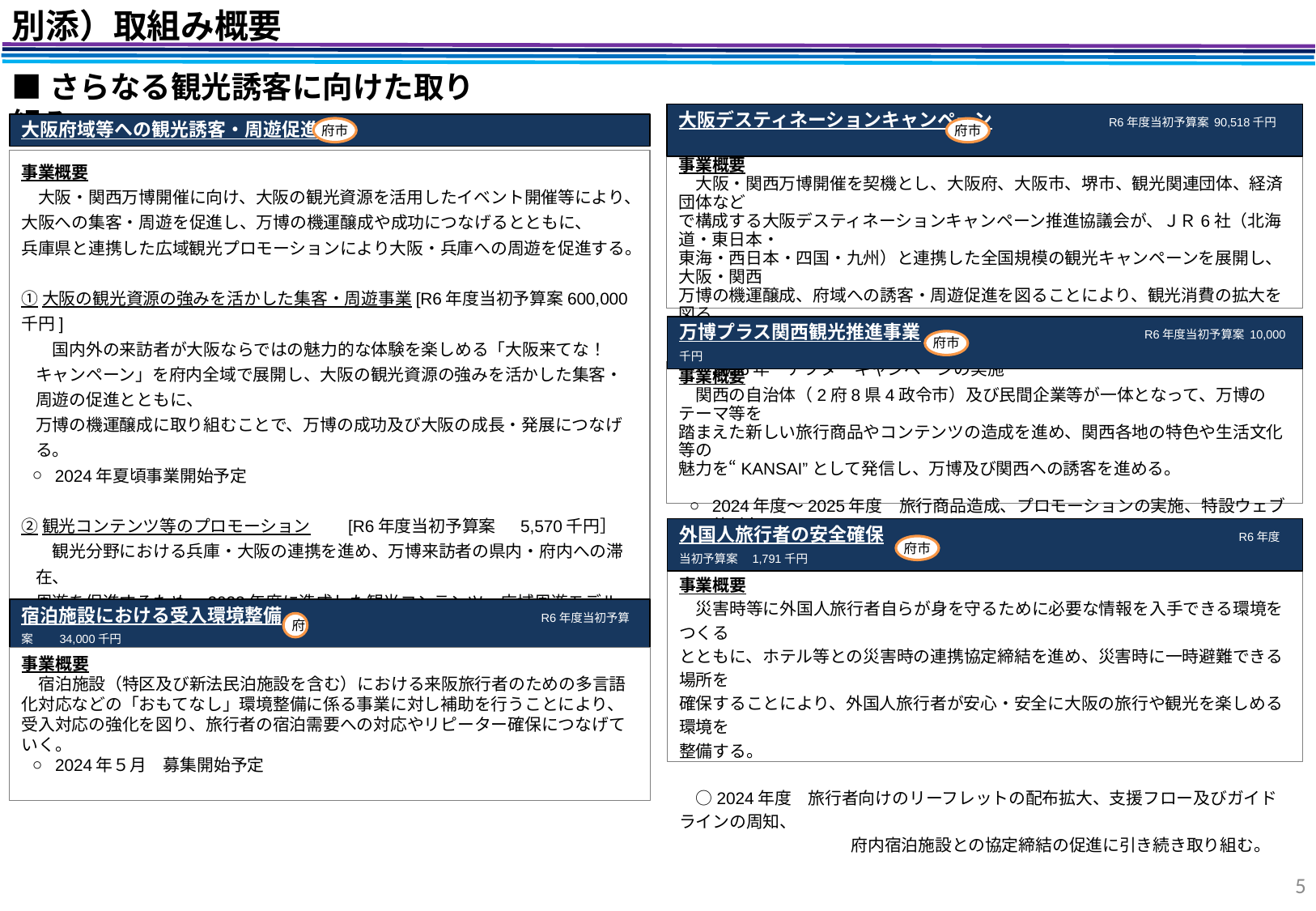

別添）取組み概要
■さらなる観光誘客に向けた取り組み
大阪府域等への観光誘客・周遊促進
大阪デスティネーションキャンペーン　　　　　　R6年度当初予算案 90,518千円
府市
府市

事業概要
　大阪・関西万博開催を契機とし、大阪府、大阪市、堺市、観光関連団体、経済団体など
で構成する大阪デスティネーションキャンペーン推進協議会が、ＪＲ6社（北海道・東日本・
東海・西日本・四国・九州）と連携した全国規模の観光キャンペーンを展開し、大阪・関西
万博の機運醸成、府域への誘客・周遊促進を図ることにより、観光消費の拡大を図る。
2024年　プレキャンペーン・全国宣伝販売促進会議の実施
2025年　本キャンペーンの実施
2026年　アフターキャンペーンの実施
事業概要
　大阪・関西万博開催に向け、大阪の観光資源を活用したイベント開催等により、
大阪への集客・周遊を促進し、万博の機運醸成や成功につなげるとともに、
兵庫県と連携した広域観光プロモーションにより大阪・兵庫への周遊を促進する。

①大阪の観光資源の強みを活かした集客・周遊事業[R6年度当初予算案600,000千円]
　国内外の来訪者が大阪ならではの魅力的な体験を楽しめる「大阪来てな！キャンペーン」を府内全域で展開し、大阪の観光資源の強みを活かした集客・周遊の促進とともに、
万博の機運醸成に取り組むことで、万博の成功及び大阪の成長・発展につなげる。
2024年夏頃事業開始予定

②観光コンテンツ等のプロモーション　　[R6年度当初予算案　 5,570千円］
　観光分野における兵庫・大阪の連携を進め、万博来訪者の県内・府内への滞在、
周遊を促進するため、2023年度に造成した観光コンテンツ・広域周遊モデルコースを
さらに磨き上げるとともに、海外インフルエンサーによる魅力発信など、プロモーションを
実施する。
2024年５月頃事業開始予定
万博プラス関西観光推進事業　　　　　　　　　　　　　　R6年度当初予算案 10,000千円
府市

事業概要
　関西の自治体（2府8県4政令市）及び民間企業等が一体となって、万博のテーマ等を
踏まえた新しい旅行商品やコンテンツの造成を進め、関西各地の特色や生活文化等の
魅力を“KANSAI”として発信し、万博及び関西への誘客を進める。

2024年度～2025年度　旅行商品造成、プロモーションの実施、特設ウェブサイトでの
 　 情報提供等
外国人旅行者の安全確保　　　　　　　　　　　　　　　　　　　　　　　　　　　　　　R6年度当初予算案　1,791千円
府市

事業概要
　災害時等に外国人旅行者自らが身を守るために必要な情報を入手できる環境をつくる
とともに、ホテル等との災害時の連携協定締結を進め、災害時に一時避難できる場所を
確保することにより、外国人旅行者が安心・安全に大阪の旅行や観光を楽しめる環境を
整備する。

　○2024年度　旅行者向けのリーフレットの配布拡大、支援フロー及びガイドラインの周知、
　　　　　　　　　　 府内宿泊施設との協定締結の促進に引き続き取り組む。
宿泊施設における受入環境整備　　　　　　　　　　　　   　R6年度当初予算案　　34,000千円
府
事業概要
　宿泊施設（特区及び新法民泊施設を含む）における来阪旅行者のための多言語化対応などの「おもてなし」環境整備に係る事業に対し補助を行うことにより、受入対応の強化を図り、旅行者の宿泊需要への対応やリピーター確保につなげていく。
2024年５月　募集開始予定
5